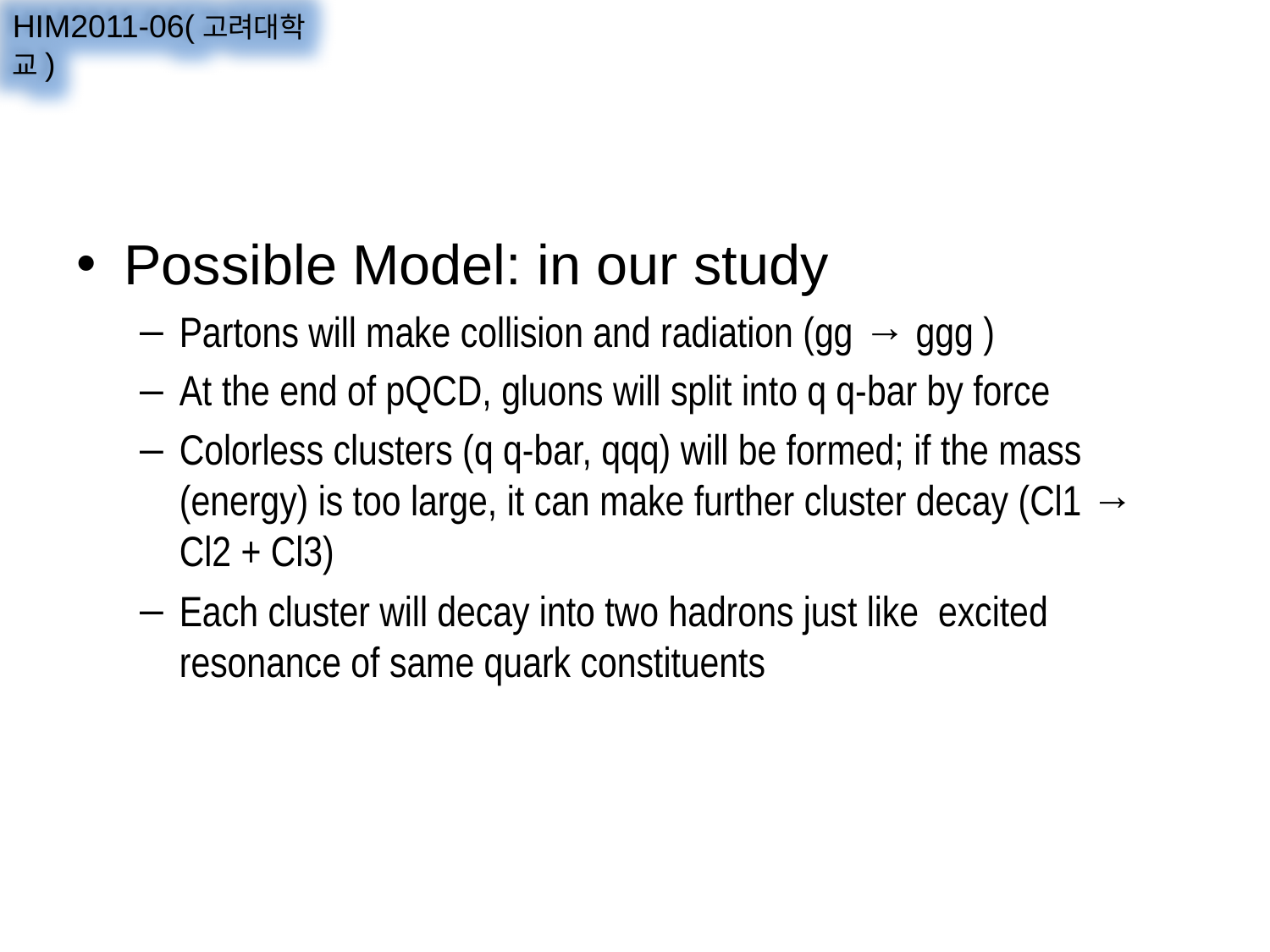

HIM2011-06(고려대학교)
Possible Model: in our study
Partons will make collision and radiation (gg → ggg )
At the end of pQCD, gluons will split into q q-bar by force
Colorless clusters (q q-bar, qqq) will be formed; if the mass (energy) is too large, it can make further cluster decay (Cl1 → Cl2 + Cl3)
Each cluster will decay into two hadrons just like  excited resonance of same quark constituents